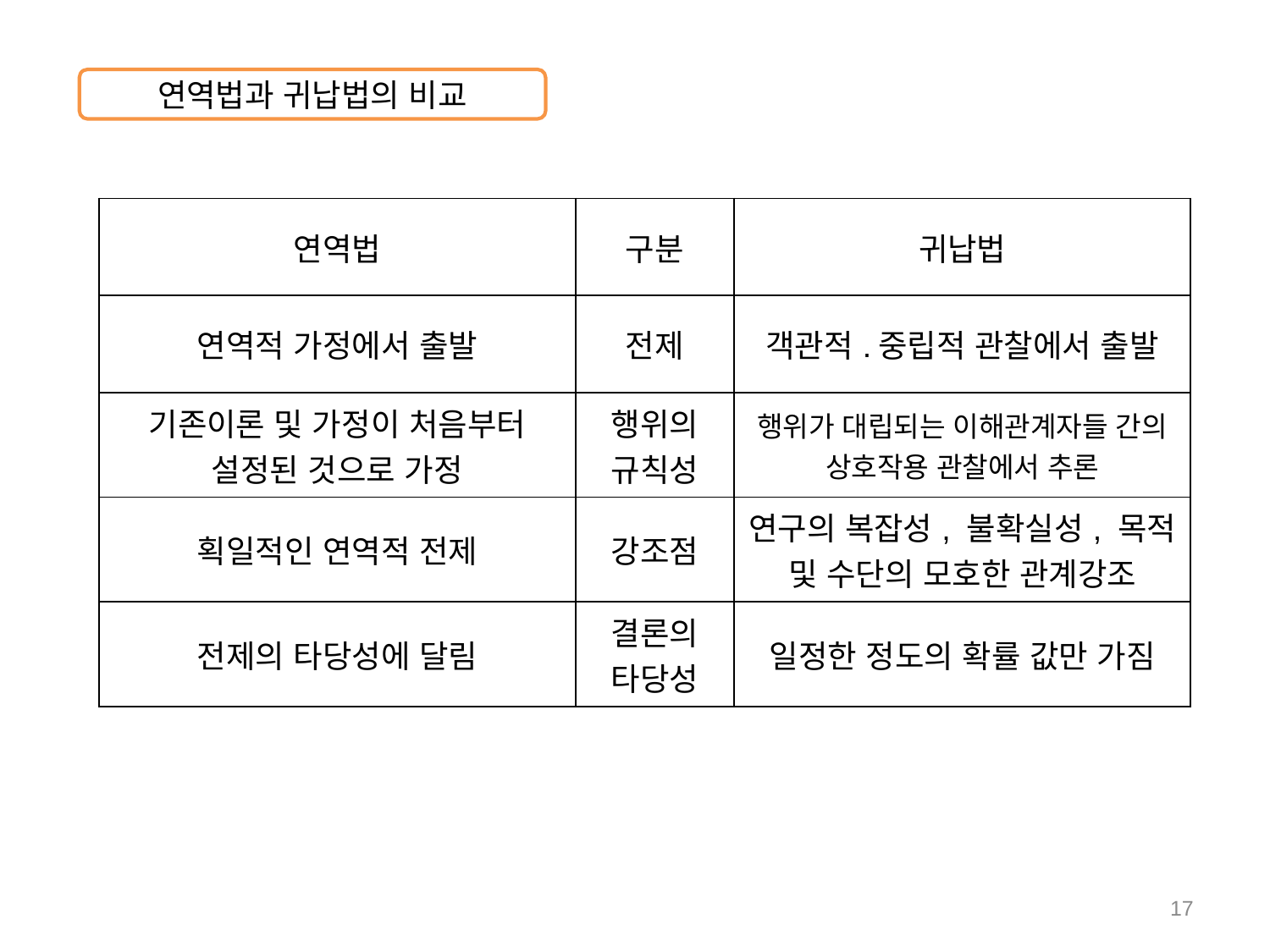

연역법과 귀납법의 비교
| 연역법 | 구분 | 귀납법 |
| --- | --- | --- |
| 연역적 가정에서 출발 | 전제 | 객관적.중립적 관찰에서 출발 |
| 기존이론 및 가정이 처음부터 설정된 것으로 가정 | 행위의 규칙성 | 행위가 대립되는 이해관계자들 간의 상호작용 관찰에서 추론 |
| 획일적인 연역적 전제 | 강조점 | 연구의 복잡성, 불확실성, 목적 및 수단의 모호한 관계강조 |
| 전제의 타당성에 달림 | 결론의 타당성 | 일정한 정도의 확률 값만 가짐 |
17